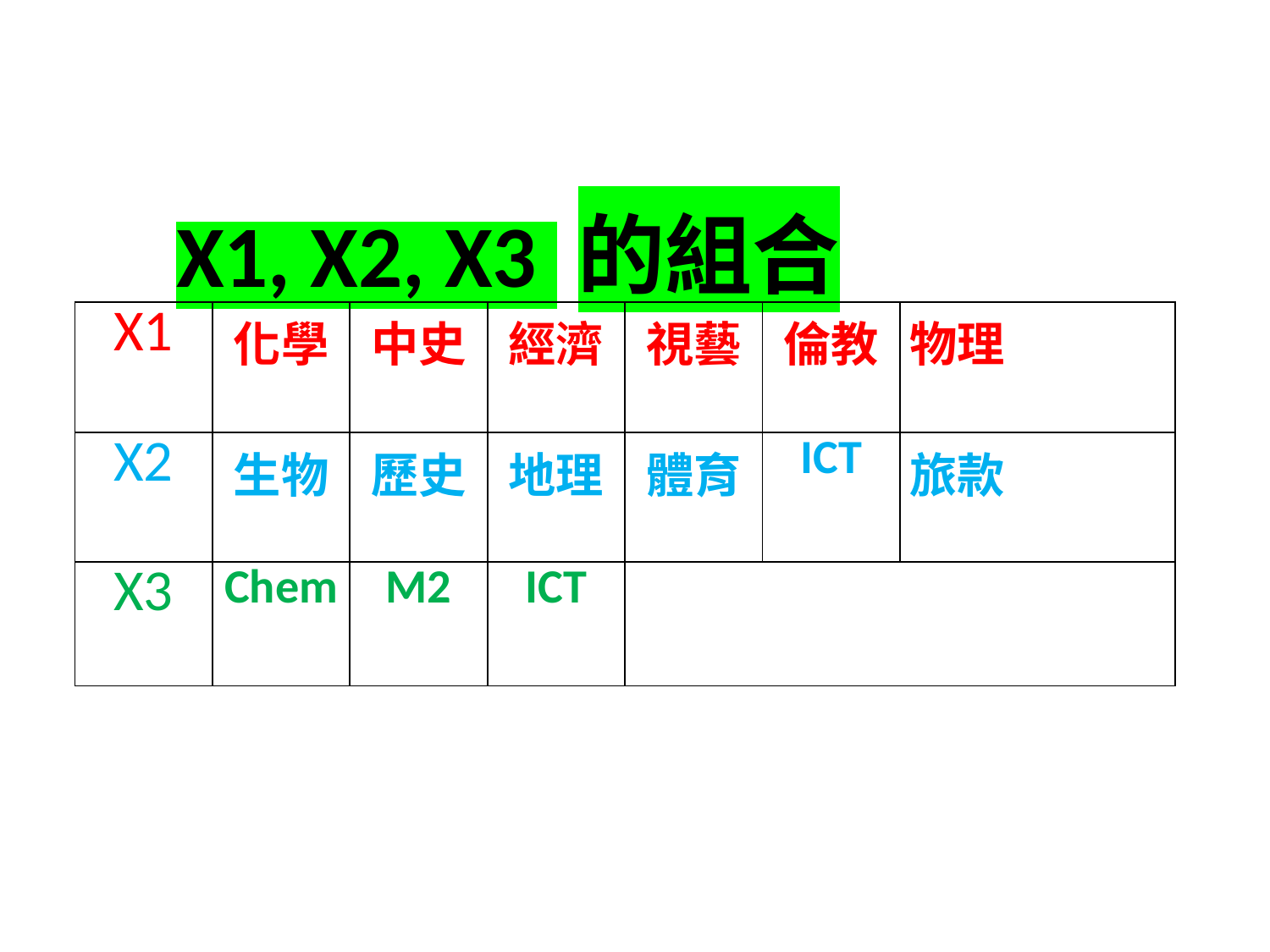

X1, X2, X3 的組合
| X1 | 化學 | 中史 | 經濟 | 視藝 | 倫教 | 物理 |
| --- | --- | --- | --- | --- | --- | --- |
| X2 | 生物 | 歷史 | 地理 | 體育 | ICT | 旅款 |
| X3 | Chem | M2 | ICT |  |  |  |